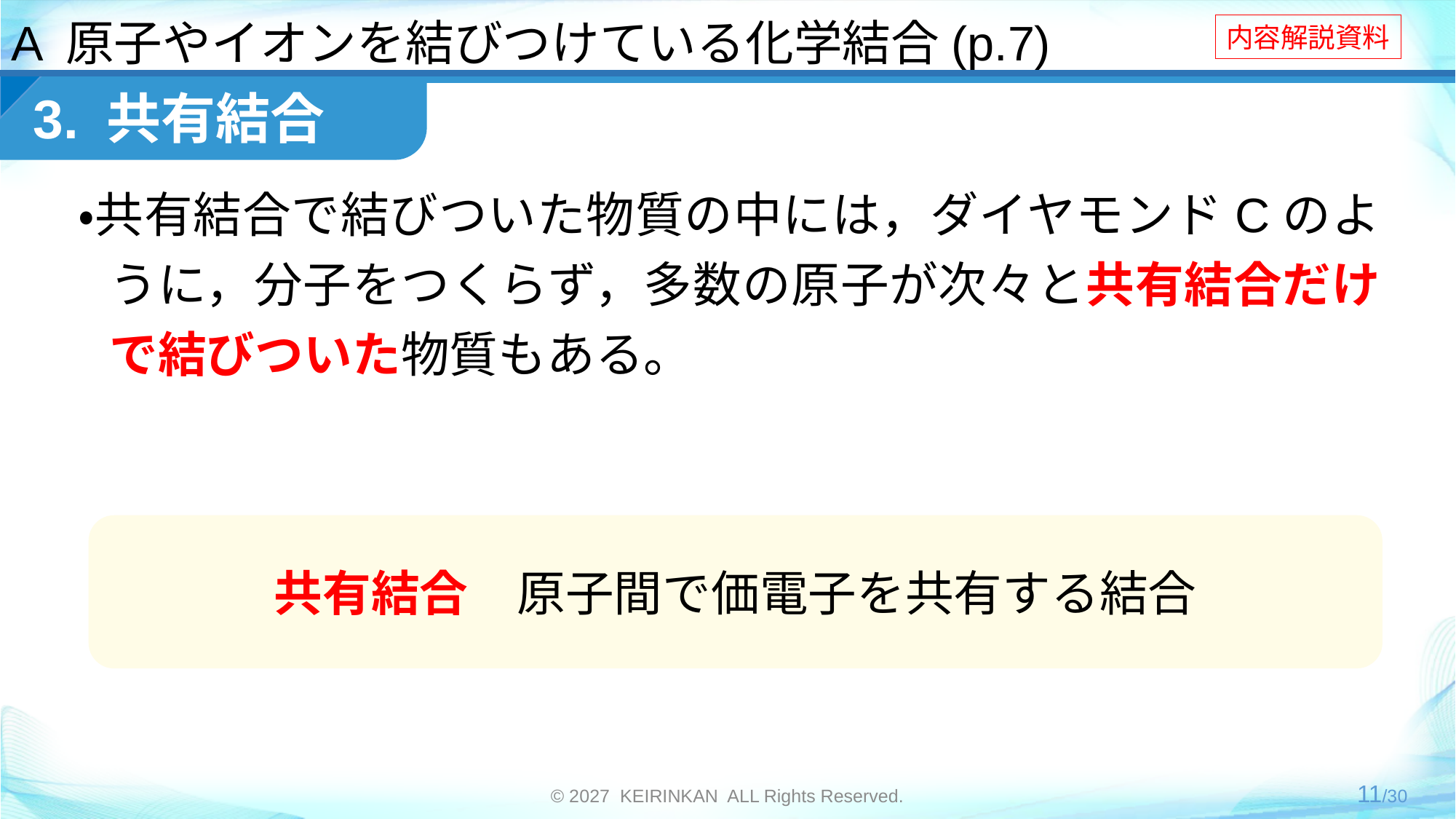

A 原子やイオンを結びつけている化学結合(p.7)

 3. 共有結合
・共有結合で結びついた物質の中には，ダイヤモンドCのように，分子をつくらず，多数の原子が次々と共有結合だけで結びついた物質もある。

共有結合　原子間で価電子を共有する結合